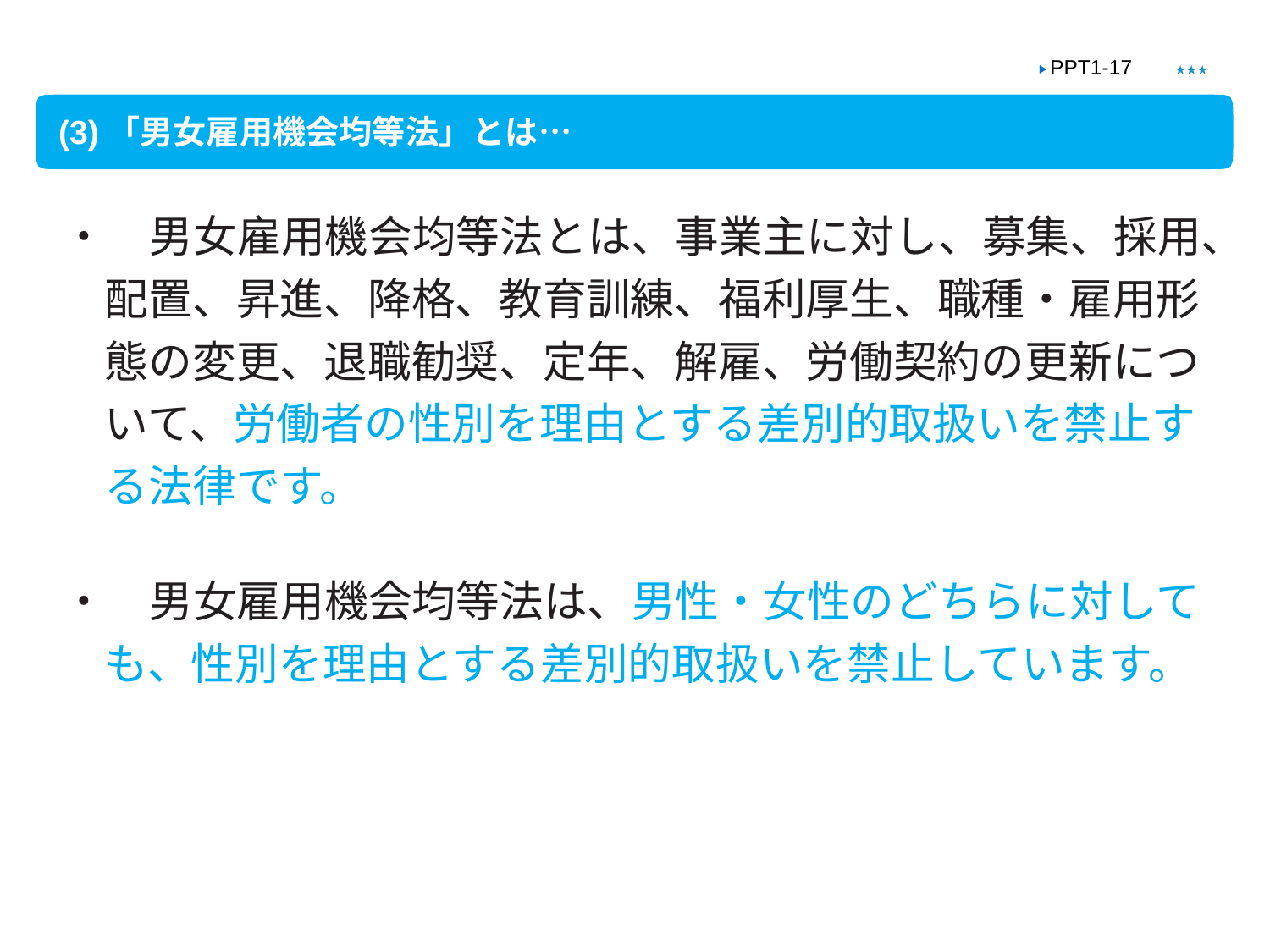

★★★
▶ PPT1-17

(3)「男女雇用機会均等法」とは…
・　男女雇用機会均等法とは、事業主に対し、募集、採用、配置、昇進、降格、教育訓練、福利厚生、職種・雇用形態の変更、退職勧奨、定年、解雇、労働契約の更新について、労働者の性別を理由とする差別的取扱いを禁止する法律です。

・　男女雇用機会均等法は、男性・女性のどちらに対しても、性別を理由とする差別的取扱いを禁止しています。